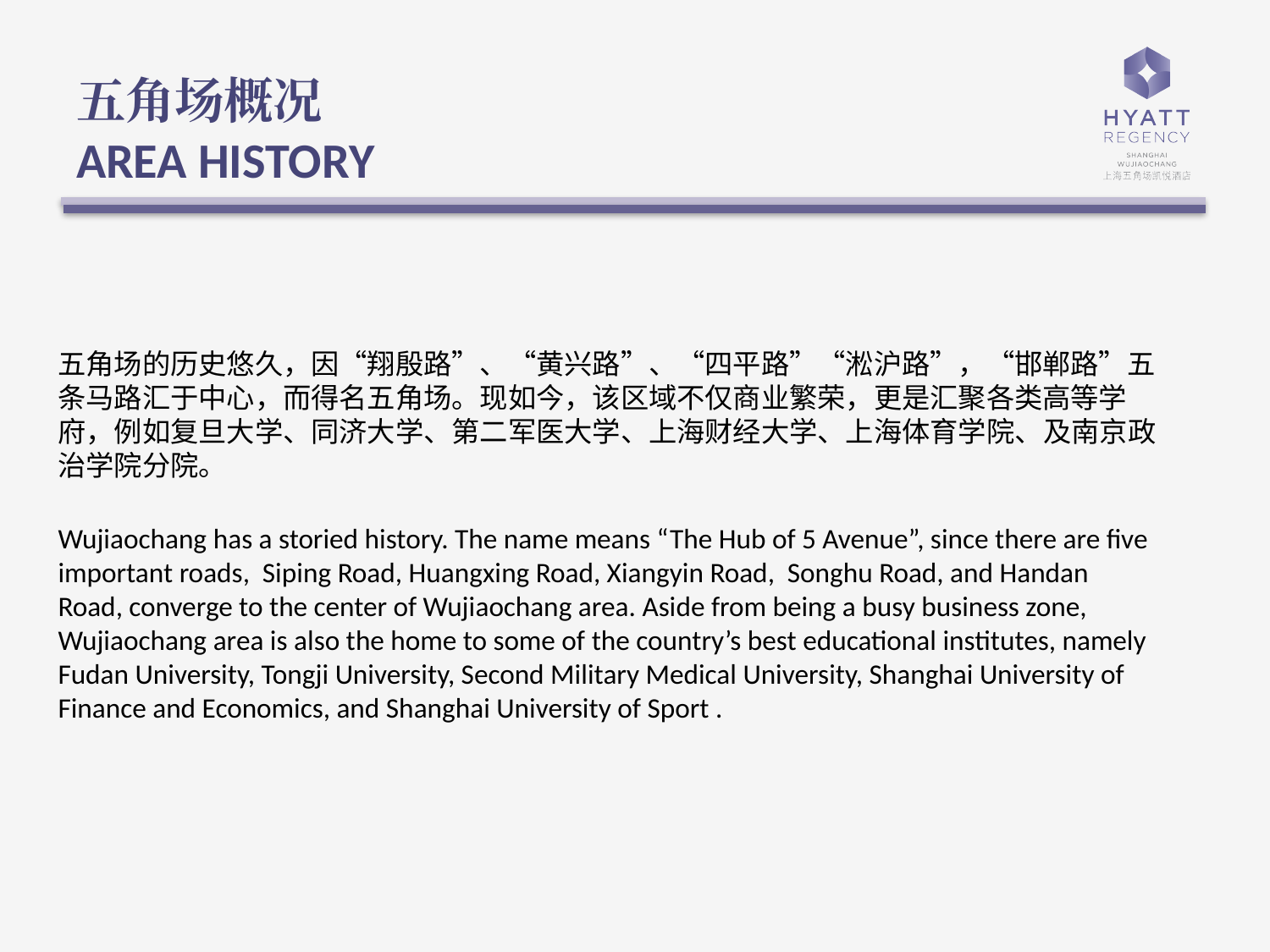

五角场概况
AREA HISTORY
五角场的历史悠久，因“翔殷路”、“黄兴路”、“四平路”“淞沪路”，“邯郸路”五条马路汇于中心，而得名五角场。现如今，该区域不仅商业繁荣，更是汇聚各类高等学府，例如复旦大学、同济大学、第二军医大学、上海财经大学、上海体育学院、及南京政治学院分院。

Wujiaochang has a storied history. The name means “The Hub of 5 Avenue”, since there are five important roads,  Siping Road, Huangxing Road, Xiangyin Road,  Songhu Road, and Handan Road, converge to the center of Wujiaochang area. Aside from being a busy business zone, Wujiaochang area is also the home to some of the country’s best educational institutes, namely Fudan University, Tongji University, Second Military Medical University, Shanghai University of Finance and Economics, and Shanghai University of Sport .